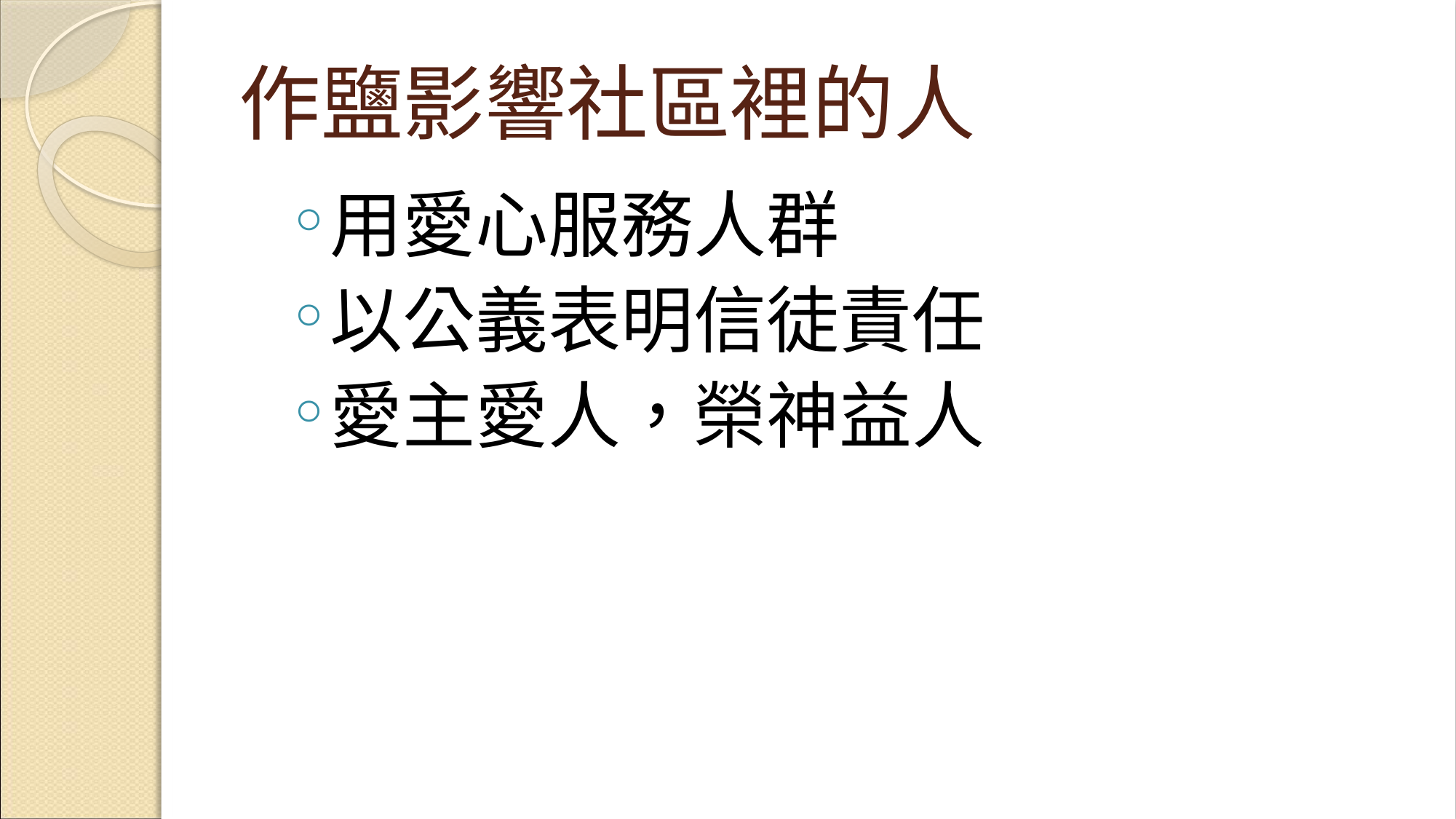

# 作鹽影響社區裡的人
用愛心服務人群
以公義表明信徒責任
愛主愛人，榮神益人